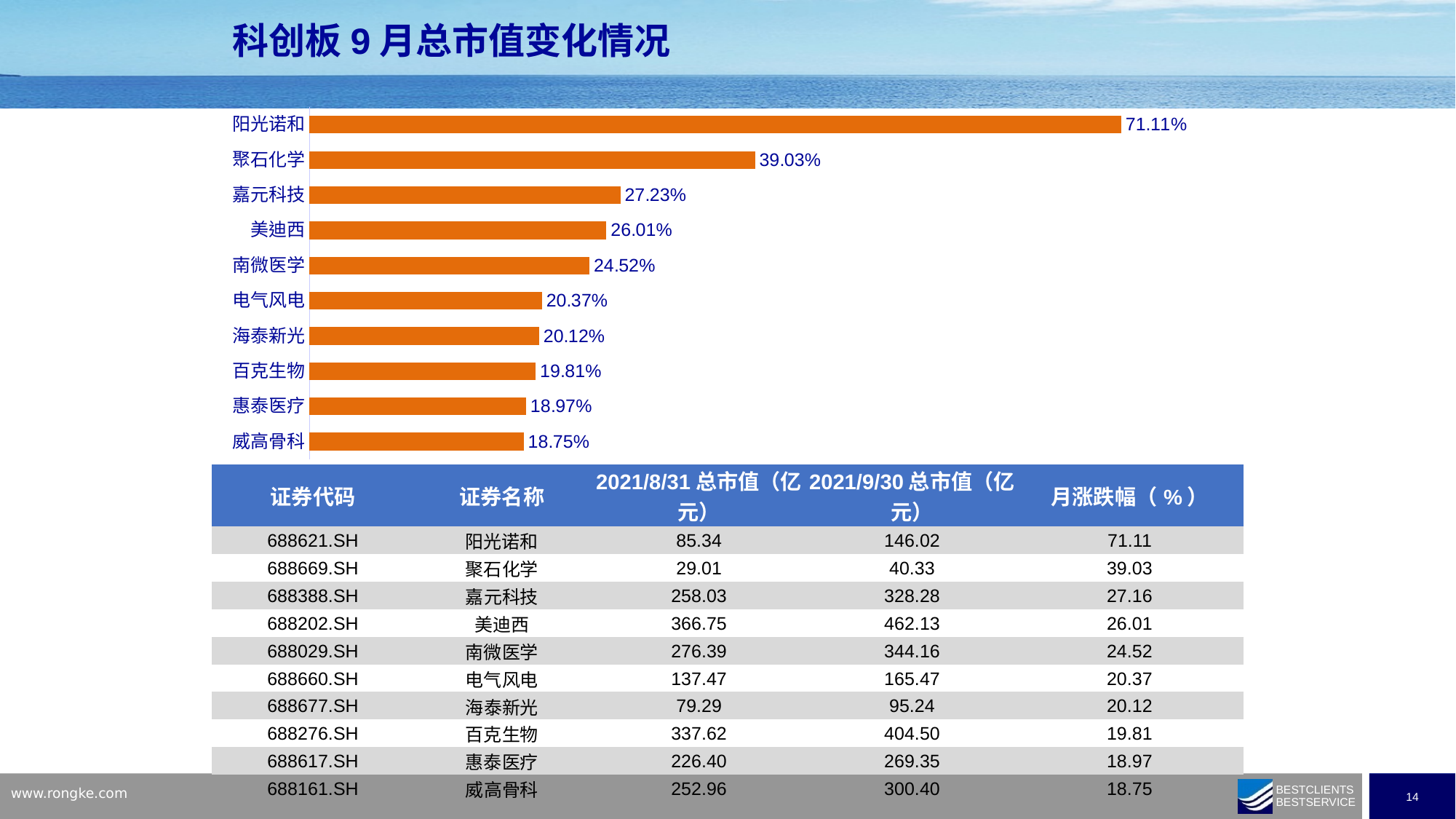

科创板9月总市值变化情况

### Chart

| Category |  |
|---|---|
| 威高骨科 | 0.18753953194180895 |
| 惠泰医疗 | 0.18966964908413986 |
| 百克生物 | 0.19809247704009025 |
| 海泰新光 | 0.20118424537463264 |
| 电气风电 | 0.20368569260773706 |
| 南微医学 | 0.2452237296083175 |
| 美迪西 | 0.2600500388815634 |
| 嘉元科技 | 0.2722804202660962 |
| 聚石化学 | 0.3902819911748485 |
| 阳光诺和 | 0.7110715290147183 |
| 证券代码 | 证券名称 | 2021/8/31总市值（亿元） | 2021/9/30总市值（亿元） | 月涨跌幅（%） |
| --- | --- | --- | --- | --- |
| 688621.SH | 阳光诺和 | 85.34 | 146.02 | 71.11 |
| 688669.SH | 聚石化学 | 29.01 | 40.33 | 39.03 |
| 688388.SH | 嘉元科技 | 258.03 | 328.28 | 27.16 |
| 688202.SH | 美迪西 | 366.75 | 462.13 | 26.01 |
| 688029.SH | 南微医学 | 276.39 | 344.16 | 24.52 |
| 688660.SH | 电气风电 | 137.47 | 165.47 | 20.37 |
| 688677.SH | 海泰新光 | 79.29 | 95.24 | 20.12 |
| 688276.SH | 百克生物 | 337.62 | 404.50 | 19.81 |
| 688617.SH | 惠泰医疗 | 226.40 | 269.35 | 18.97 |
| 688161.SH | 威高骨科 | 252.96 | 300.40 | 18.75 |